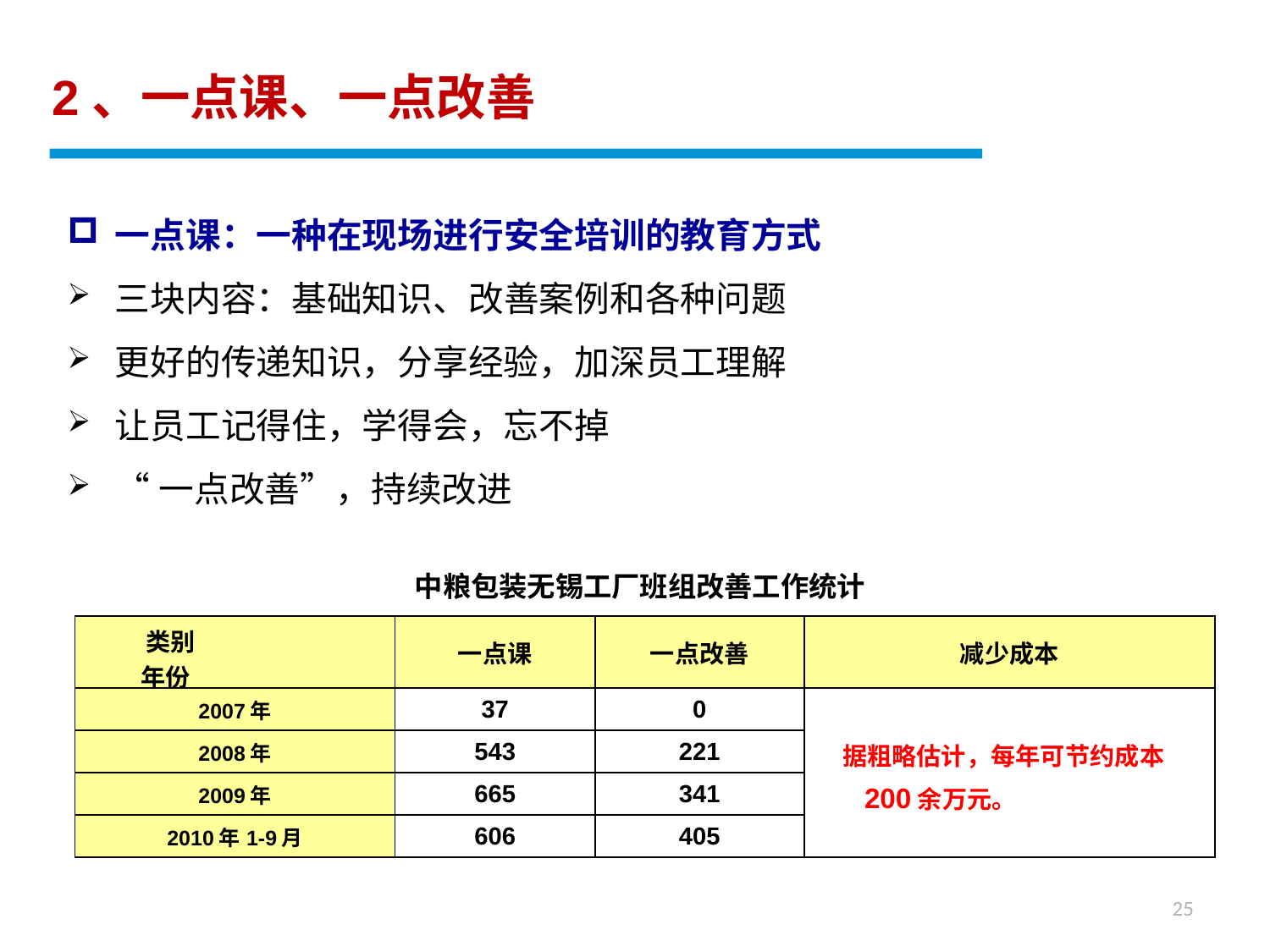

2、一点课、一点改善
一点课：一种在现场进行安全培训的教育方式
三块内容：基础知识、改善案例和各种问题
更好的传递知识，分享经验，加深员工理解
让员工记得住，学得会，忘不掉
“一点改善”，持续改进
中粮包装无锡工厂班组改善工作统计
| 类别 年份 | 一点课 | 一点改善 | 减少成本 |
| --- | --- | --- | --- |
| 2007年 | 37 | 0 | 据粗略估计，每年可节约成本200余万元。 |
| 2008年 | 543 | 221 |  |
| 2009年 | 665 | 341 |  |
| 2010年1-9月 | 606 | 405 |  |
25